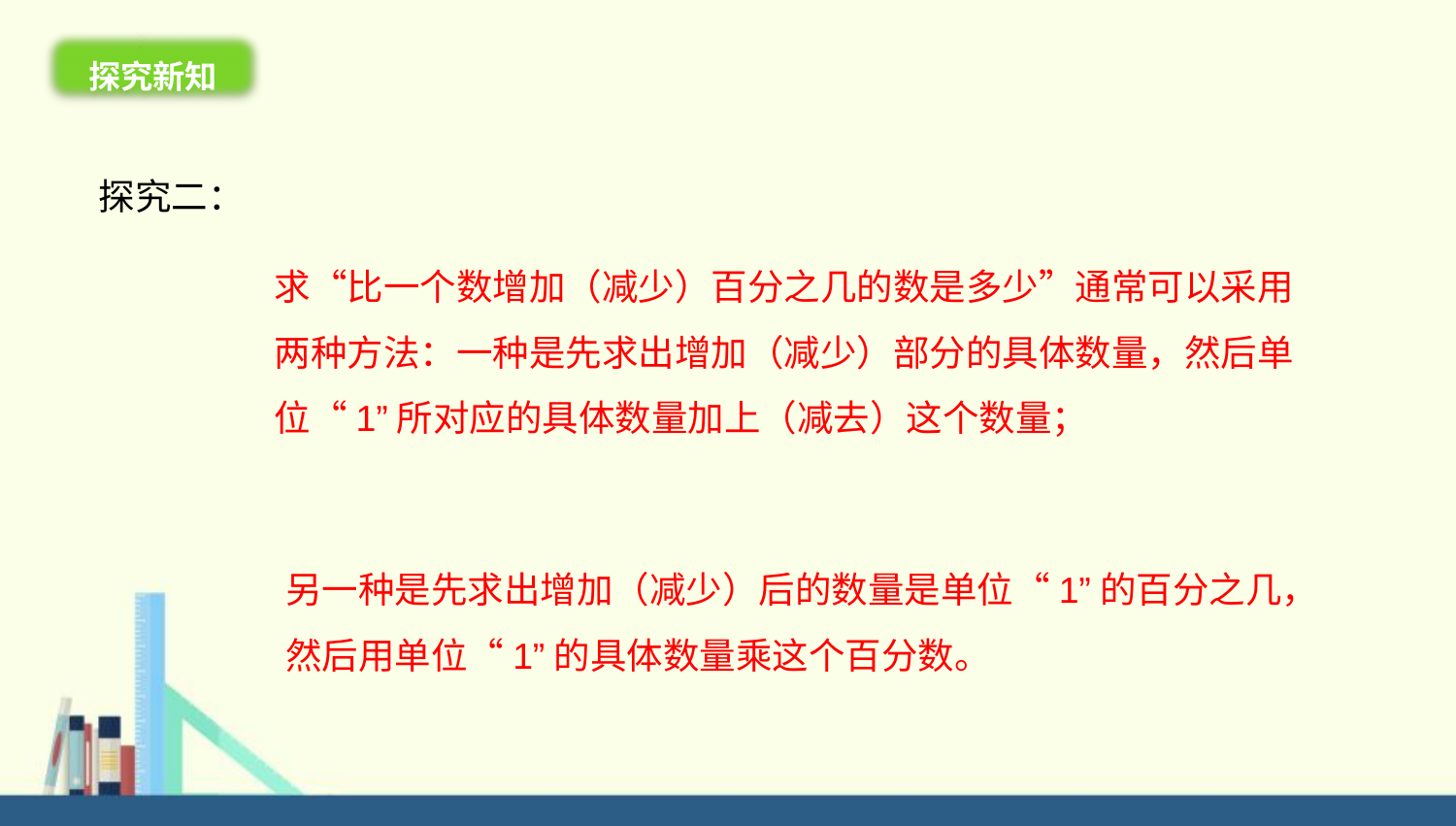

探究新知
探究二：
求“比一个数增加（减少）百分之几的数是多少”通常可以采用两种方法：一种是先求出增加（减少）部分的具体数量，然后单位“1”所对应的具体数量加上（减去）这个数量；
另一种是先求出增加（减少）后的数量是单位“1”的百分之几，然后用单位“1”的具体数量乘这个百分数。